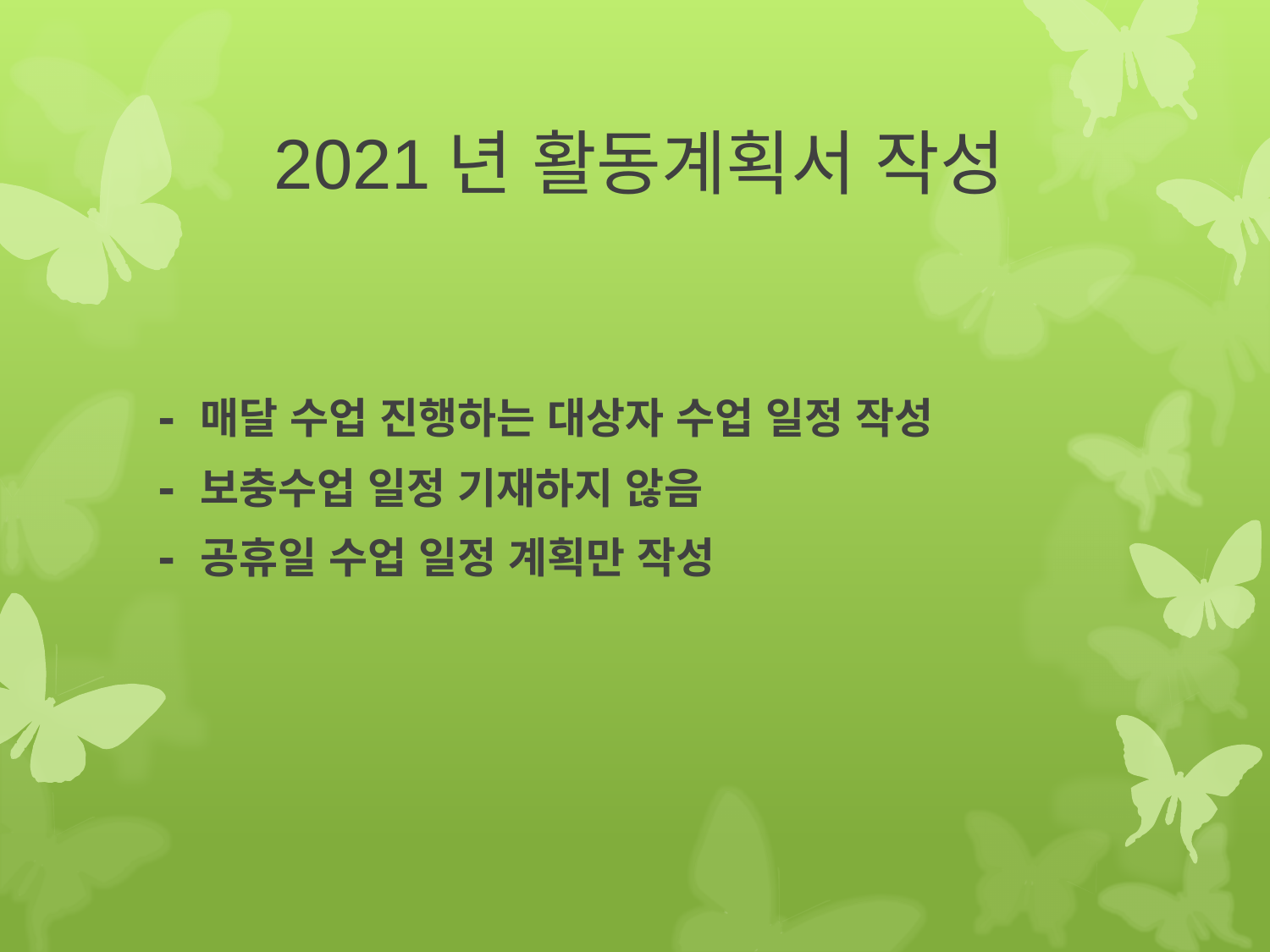

# 2021년 활동계획서 작성
- 매달 수업 진행하는 대상자 수업 일정 작성
- 보충수업 일정 기재하지 않음
- 공휴일 수업 일정 계획만 작성